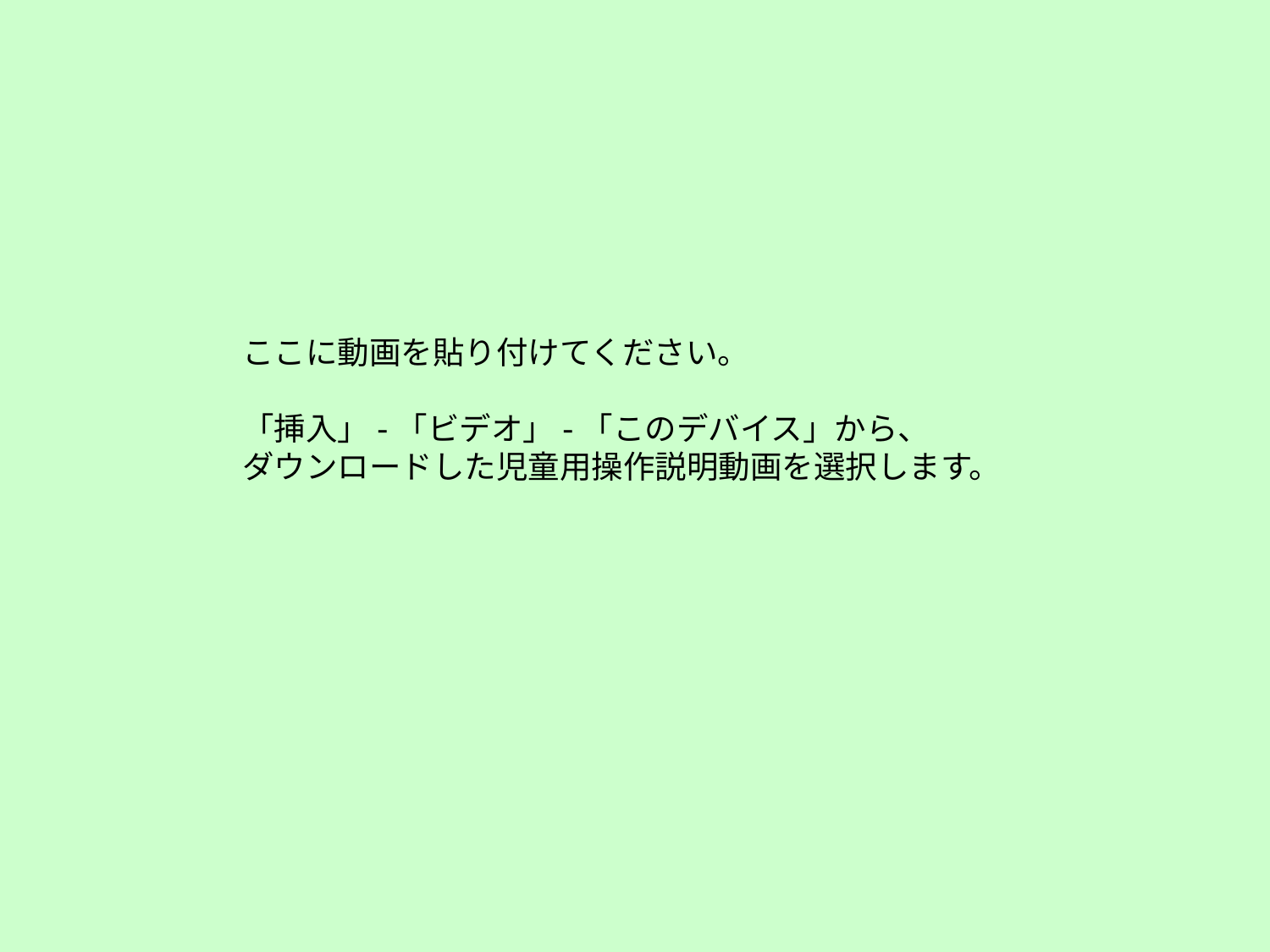

ここに動画を貼り付けてください。

「挿入」-「ビデオ」-「このデバイス」から、
ダウンロードした児童用操作説明動画を選択します。